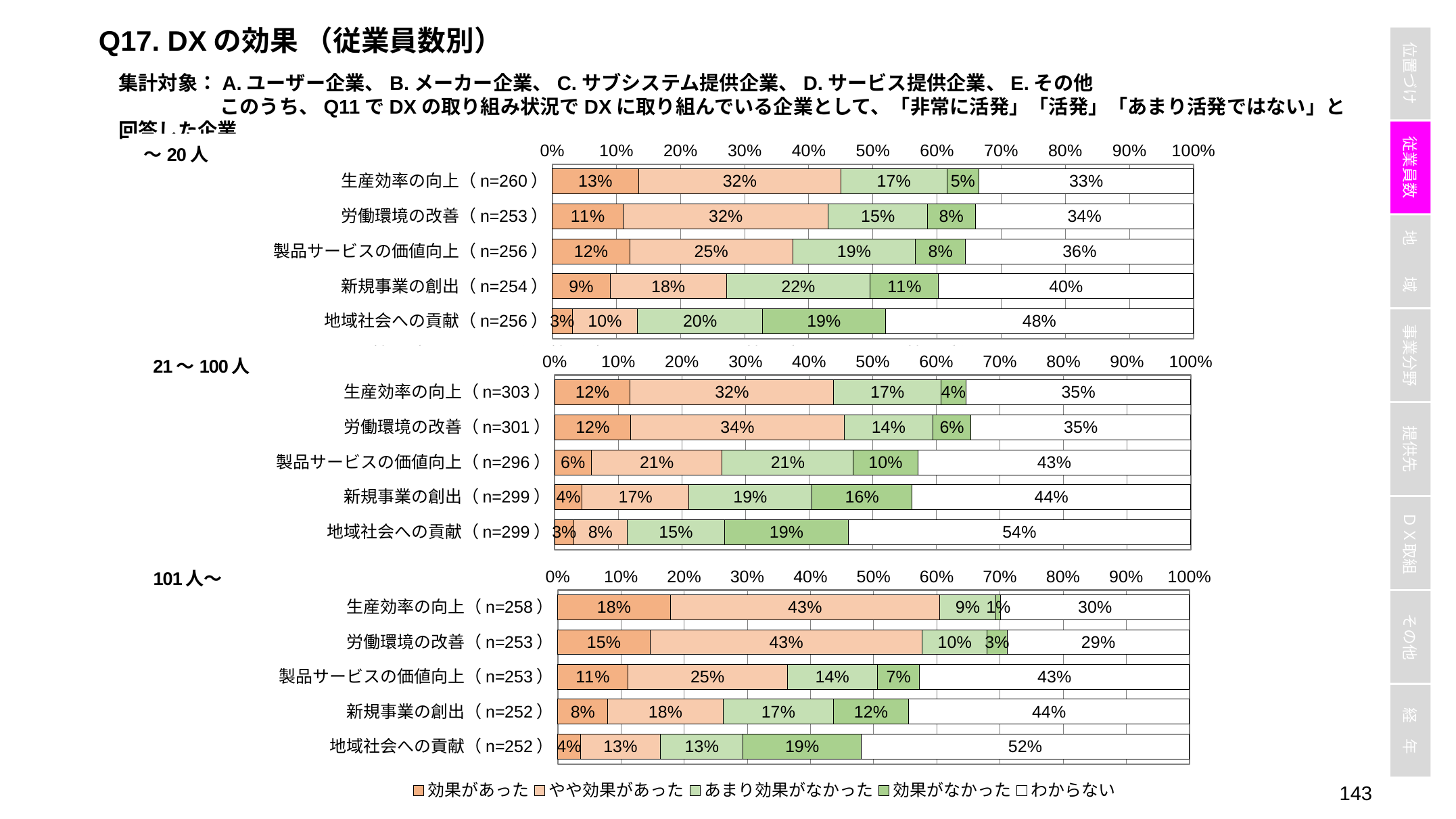

Q17. DXの効果 （従業員数別）
集計対象：A.ユーザー企業、B.メーカー企業、C.サブシステム提供企業、D.サービス提供企業、E.その他
	このうち、Q11でDXの取り組み状況でDXに取り組んでいる企業として、「非常に活発」「活発」「あまり活発ではない」と回答した企業

### Chart

| Category | 効果があった | やや効果があった | あまり効果がなかった | 効果がなかった | わからない |
|---|---|---|---|---|---|
| 生産効率の向上（n=260） | 0.1346153846153846 | 0.3153846153846154 | 0.16538461538461538 | 0.05 | 0.3346153846153846 |
| 労働環境の改善（n=253） | 0.11067193675889328 | 0.3201581027667984 | 0.1541501976284585 | 0.07509881422924901 | 0.33992094861660077 |
| 製品サービスの価値向上（n=256） | 0.12109375 | 0.25390625 | 0.19140625 | 0.078125 | 0.35546875 |
| 新規事業の創出（n=254） | 0.09055118110236221 | 0.18110236220472442 | 0.22440944881889763 | 0.1062992125984252 | 0.39763779527559057 |
| 地域社会への貢献（n=256） | 0.03125 | 0.1015625 | 0.1953125 | 0.19140625 | 0.48046875 |

### Chart

| Category | 効果があった | やや効果があった | あまり効果がなかった | 効果がなかった | わからない |
|---|---|---|---|---|---|
| 生産効率の向上（n=303） | 0.1188118811881188 | 0.3201320132013201 | 0.16831683168316833 | 0.039603960396039604 | 0.35313531353135313 |
| 労働環境の改善（n=301） | 0.11960132890365449 | 0.33554817275747506 | 0.13953488372093023 | 0.059800664451827246 | 0.34551495016611294 |
| 製品サービスの価値向上（n=296） | 0.057432432432432436 | 0.20608108108108109 | 0.20608108108108109 | 0.10135135135135136 | 0.42905405405405406 |
| 新規事業の創出（n=299） | 0.043478260869565216 | 0.16722408026755853 | 0.1939799331103679 | 0.15719063545150502 | 0.43812709030100333 |
| 地域社会への貢献（n=299） | 0.030100334448160536 | 0.08361204013377926 | 0.15384615384615385 | 0.1939799331103679 | 0.5384615384615384 |

### Chart

| Category | 効果があった | やや効果があった | あまり効果がなかった | 効果がなかった | わからない |
|---|---|---|---|---|---|
| 生産効率の向上（n=258） | 0.17829457364341086 | 0.4263565891472868 | 0.08914728682170543 | 0.007751937984496124 | 0.29844961240310075 |
| 労働環境の改善（n=253） | 0.14624505928853754 | 0.4308300395256917 | 0.10276679841897234 | 0.03162055335968379 | 0.2885375494071146 |
| 製品サービスの価値向上（n=253） | 0.11067193675889328 | 0.25296442687747034 | 0.1422924901185771 | 0.06719367588932806 | 0.4268774703557312 |
| 新規事業の創出（n=252） | 0.07936507936507936 | 0.18253968253968253 | 0.1746031746031746 | 0.11904761904761904 | 0.4444444444444444 |
| 地域社会への貢献（n=252） | 0.03571428571428571 | 0.12698412698412698 | 0.13095238095238096 | 0.1865079365079365 | 0.5198412698412699 |
143